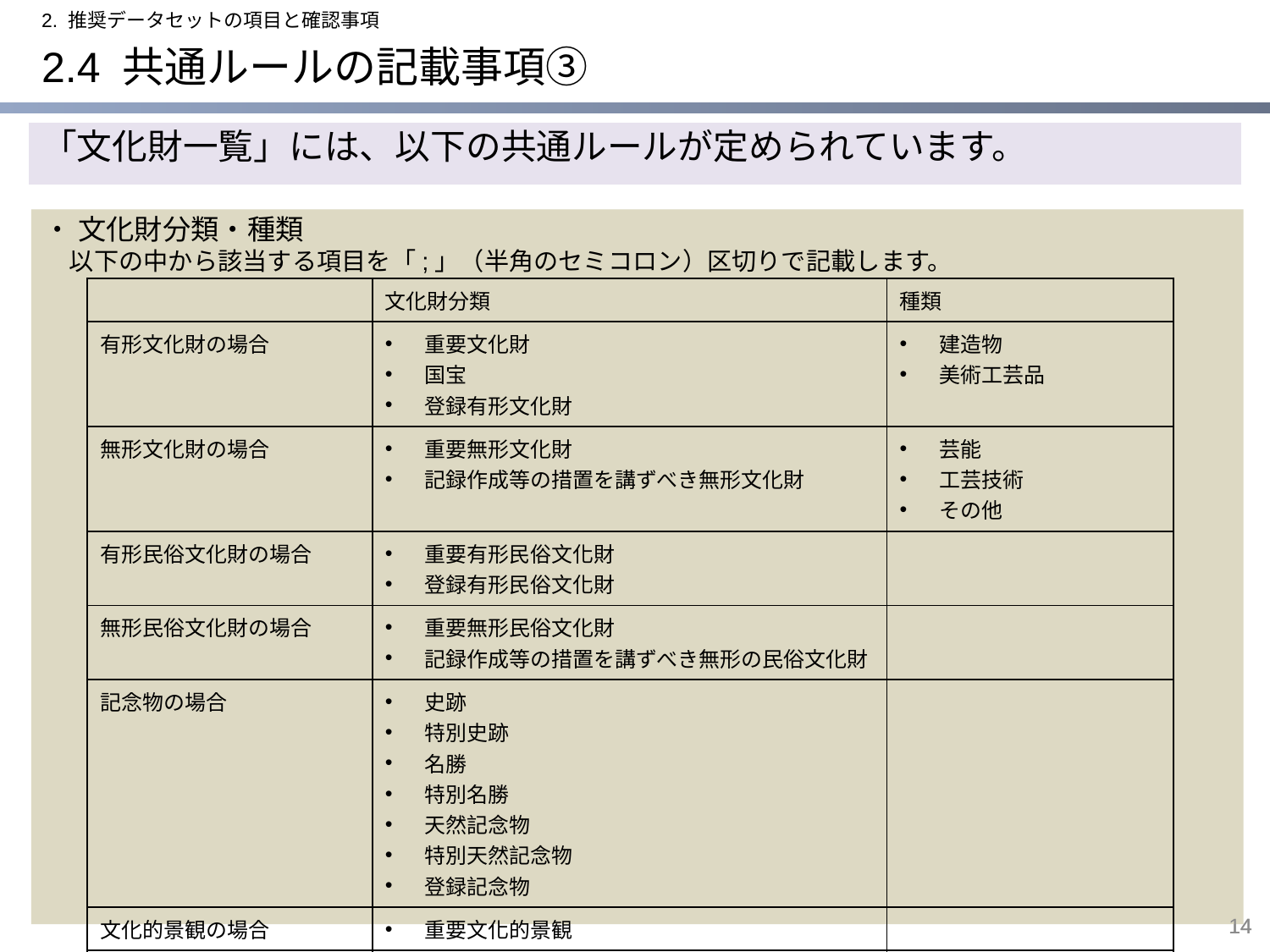

2. 推奨データセットの項目と確認事項
# 2.4 共通ルールの記載事項③
「文化財一覧」には、以下の共通ルールが定められています。
・ 文化財分類・種類
    以下の中から該当する項目を「;」（半角のセミコロン）区切りで記載します。
|  | 文化財分類 | 種類 |
| --- | --- | --- |
| 有形文化財の場合 | 重要文化財 国宝 登録有形文化財 | 建造物 美術工芸品 |
| 無形文化財の場合 | 重要無形文化財 記録作成等の措置を講ずべき無形文化財 | 芸能 工芸技術 その他 |
| 有形民俗文化財の場合 | 重要有形民俗文化財 登録有形民俗文化財 |  |
| 無形民俗文化財の場合 | 重要無形民俗文化財 記録作成等の措置を講ずべき無形の民俗文化財 |  |
| 記念物の場合 | 史跡 特別史跡 名勝 特別名勝 天然記念物 特別天然記念物 登録記念物 |  |
| 文化的景観の場合 | 重要文化的景観 |  |
| 伝統的構造物群の場合 | 伝統的建造物群保存地区 重要伝統的建造物群保存地区 |  |
14